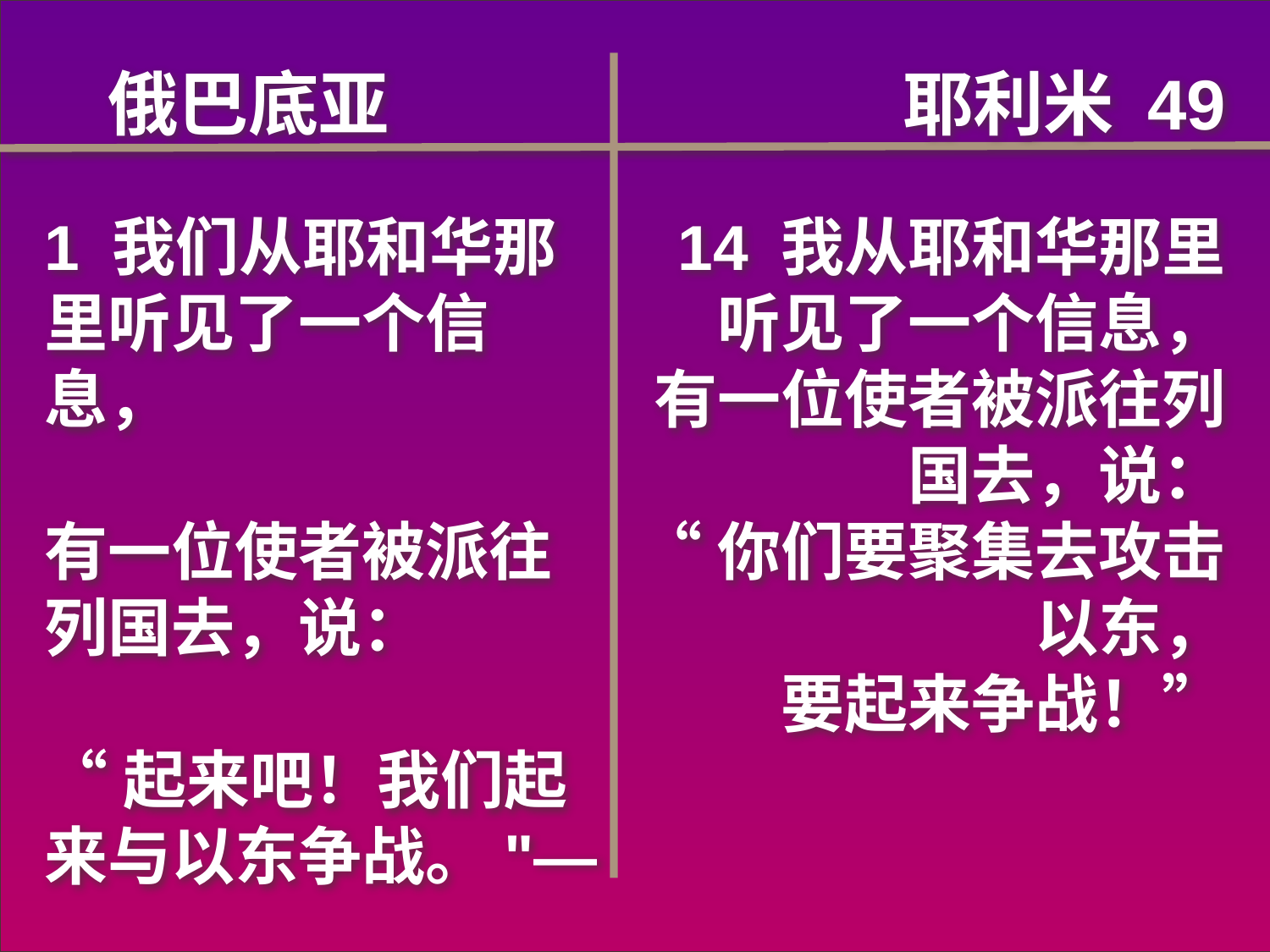

俄巴底亚

耶利米 49

1 我们从耶和华那里听见了一个信息，

有一位使者被派往列国去，说：

“起来吧！我们起来与以东争战。"—
14 我从耶和华那里听见了一个信息，
有一位使者被派往列国去，说：
“你们要聚集去攻击以东，
要起来争战！”